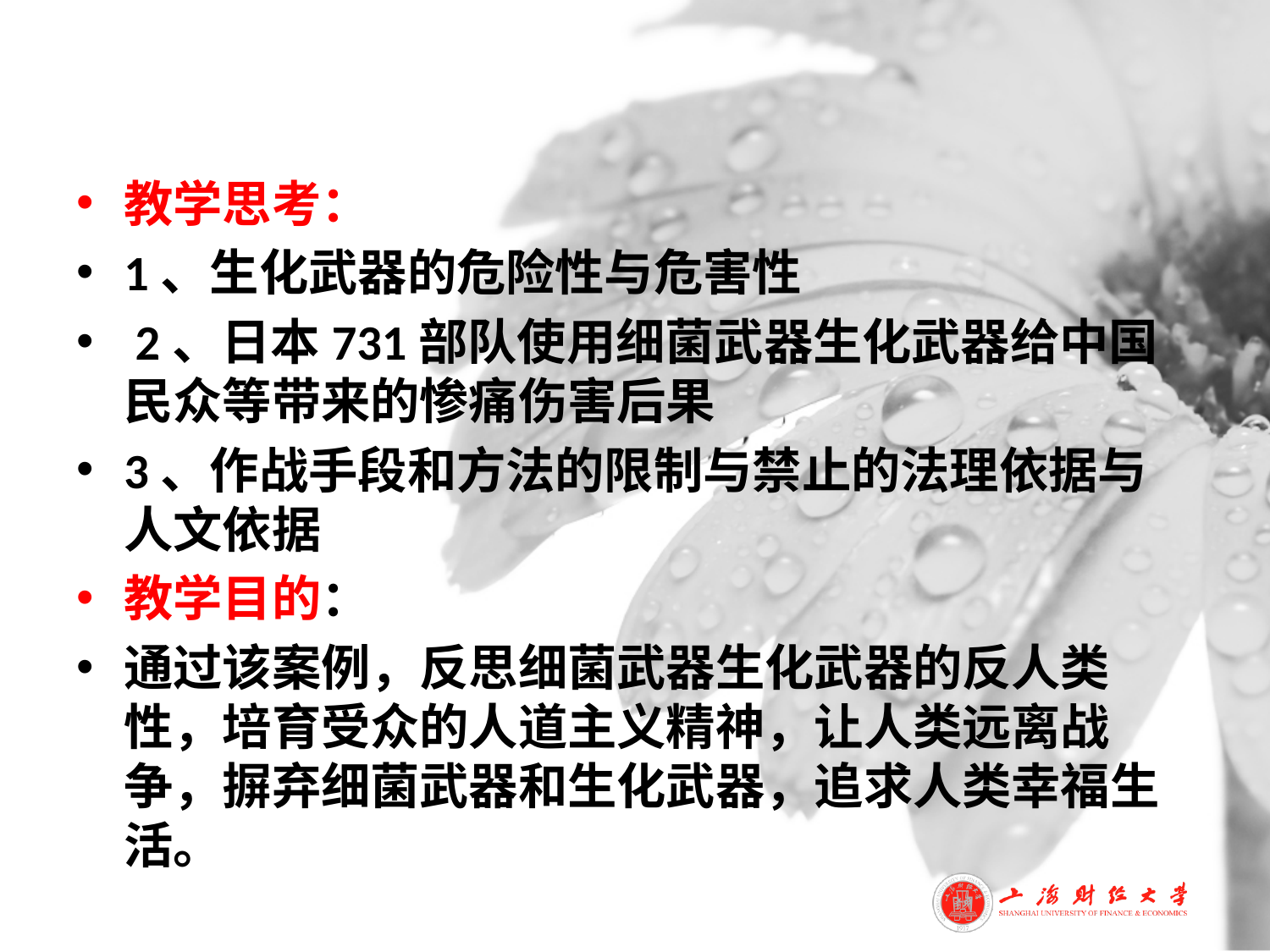

#
教学思考：
1、生化武器的危险性与危害性
 2、日本731部队使用细菌武器生化武器给中国民众等带来的惨痛伤害后果
3、作战手段和方法的限制与禁止的法理依据与人文依据
教学目的：
通过该案例，反思细菌武器生化武器的反人类性，培育受众的人道主义精神，让人类远离战争，摒弃细菌武器和生化武器，追求人类幸福生活。